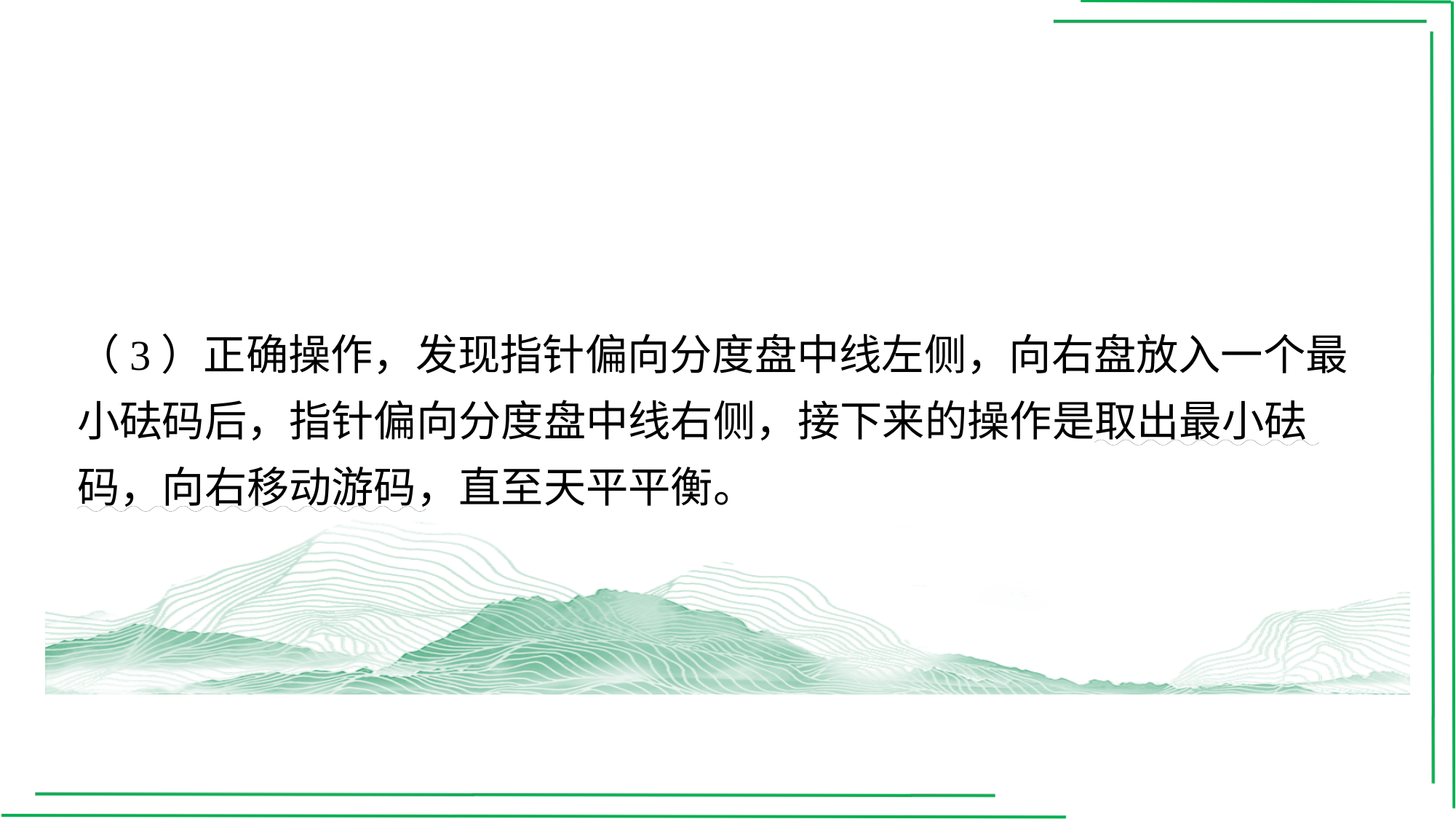

（3）正确操作，发现指针偏向分度盘中线左侧，向右盘放入一个最小砝码后，指针偏向分度盘中线右侧，接下来的操作是取出最小砝码，向右移动游码，直至天平平衡。